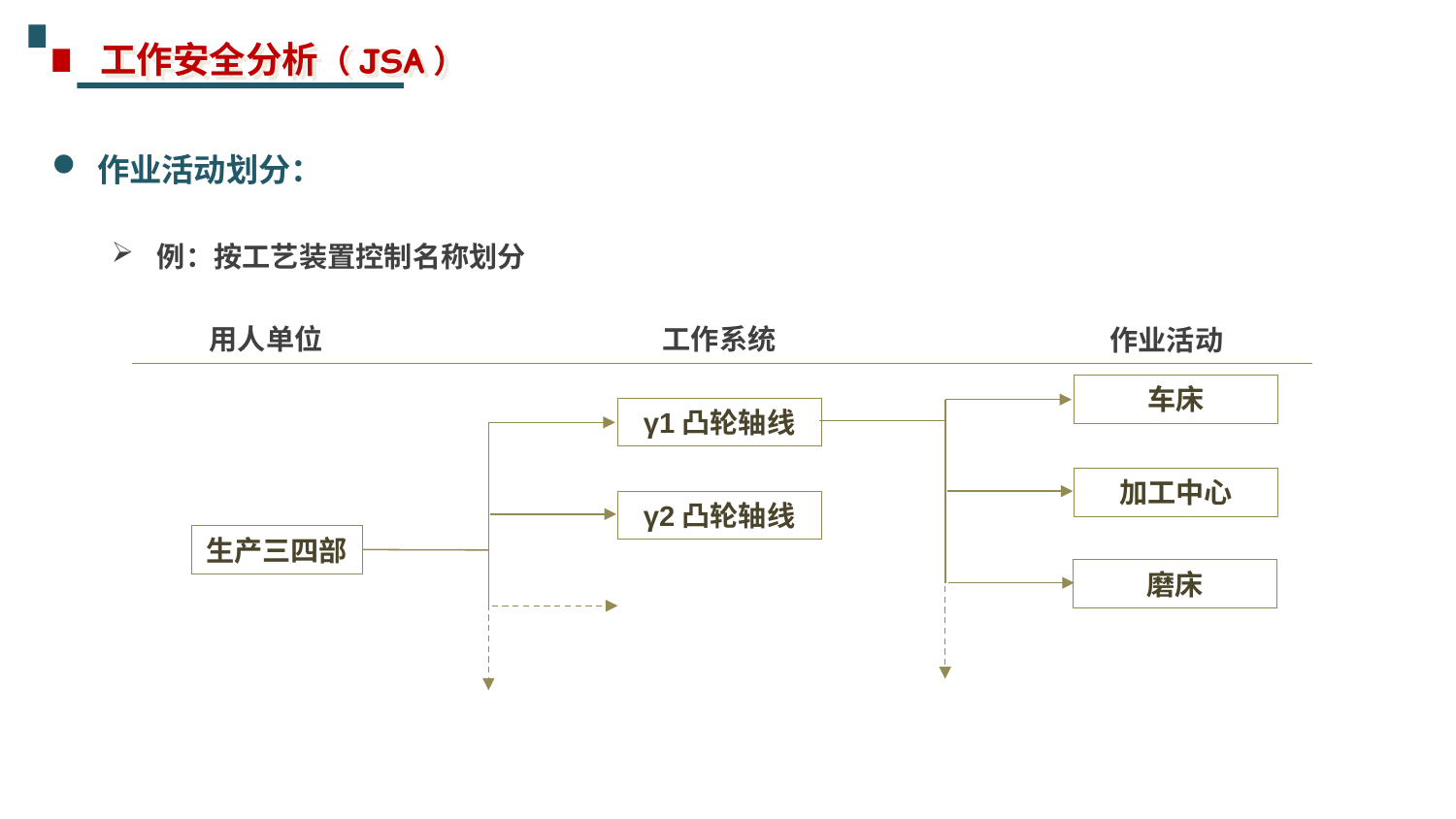

工作安全分析（JSA）

作业活动划分：
例：按工艺装置控制名称划分
用人单位
工作系统
作业活动
车床
γ1凸轮轴线
加工中心
γ2凸轮轴线
生产三四部
磨床
21